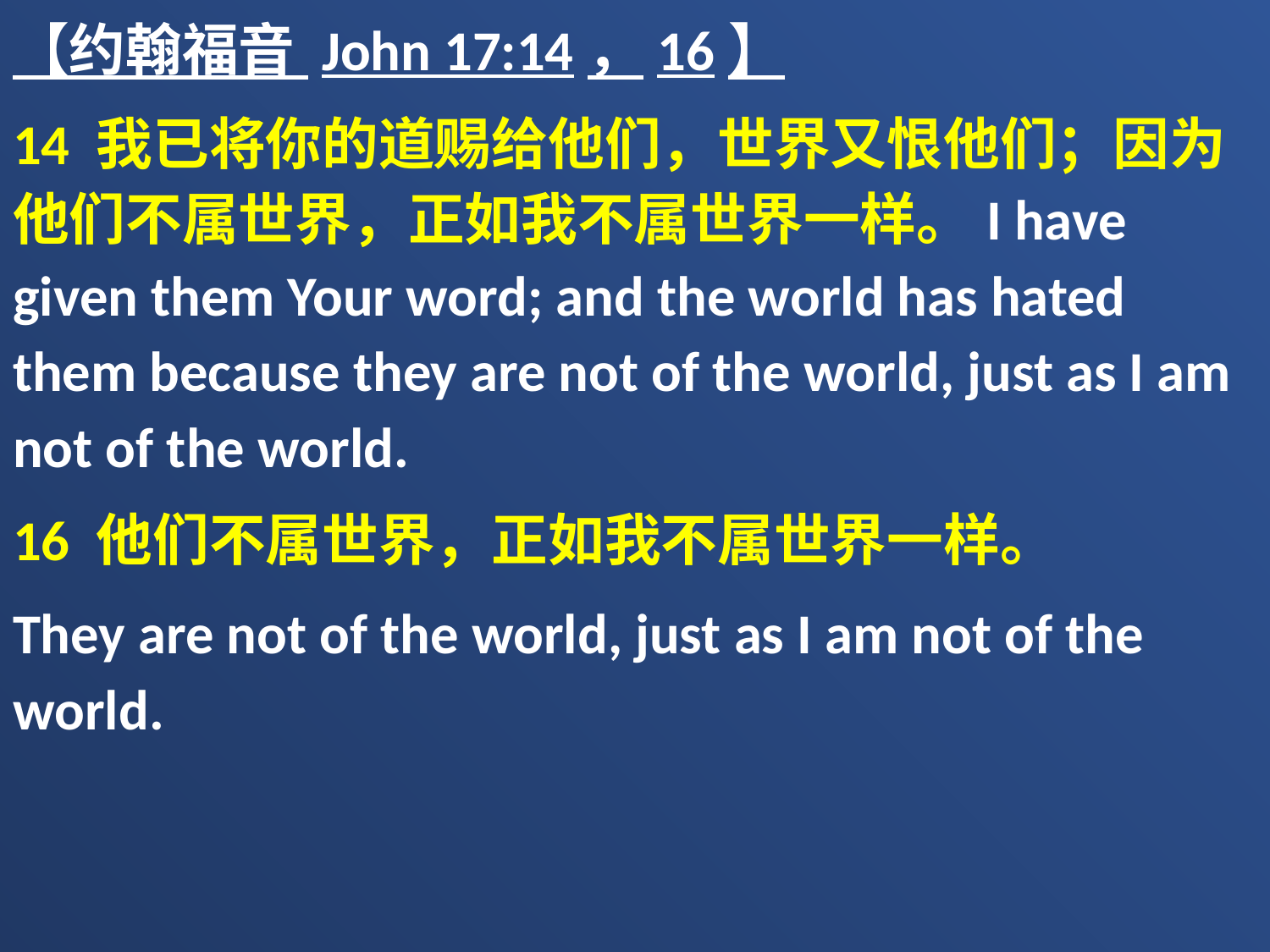

【约翰福音 John 17:14，16】
14 我已将你的道赐给他们，世界又恨他们；因为他们不属世界，正如我不属世界一样。I have given them Your word; and the world has hated them because they are not of the world, just as I am not of the world.
16 他们不属世界，正如我不属世界一样。
They are not of the world, just as I am not of the world.